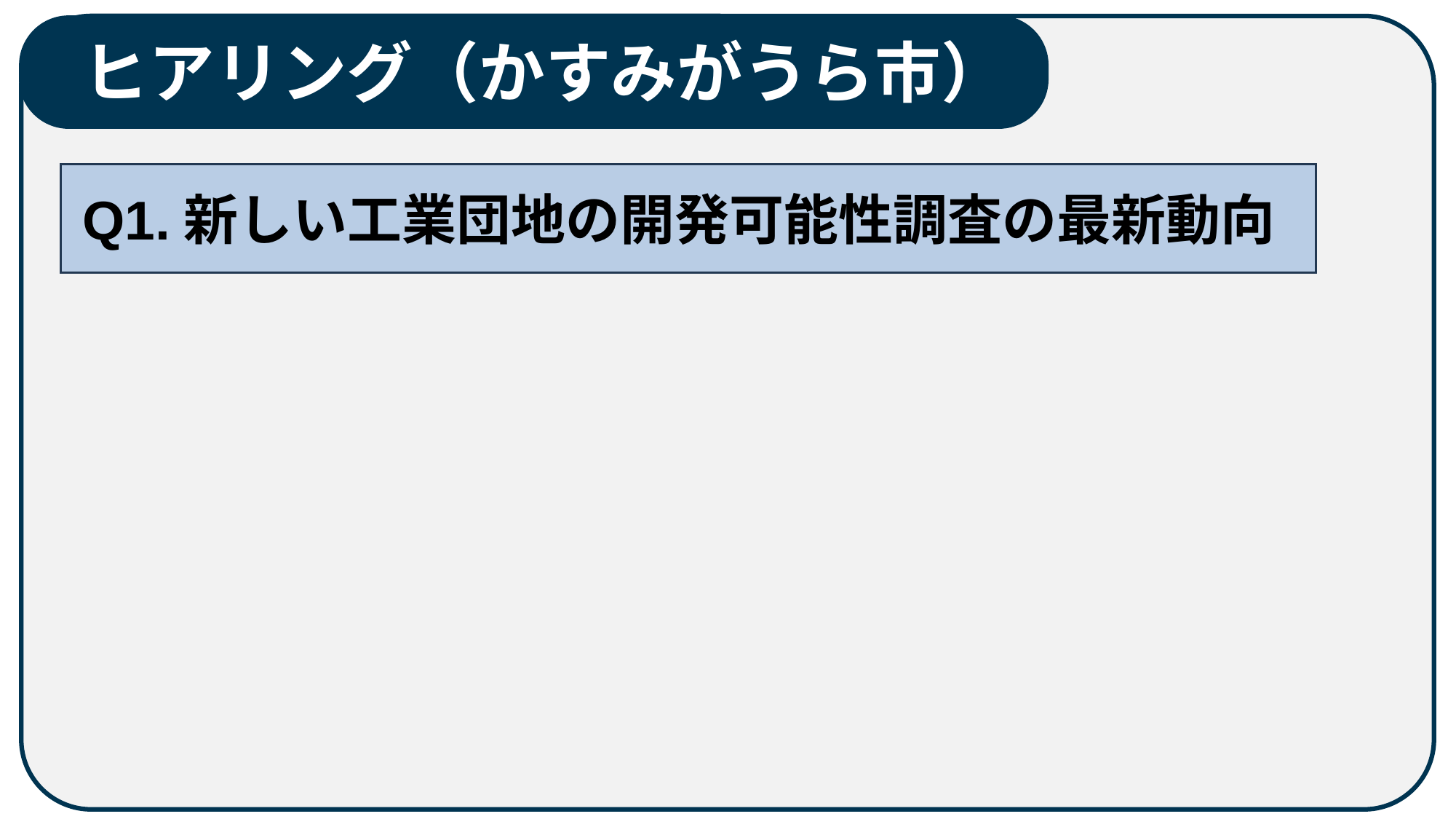

# ヒアリング（かすみがうら市）

Q1.新しい工業団地の開発可能性調査の最新動向